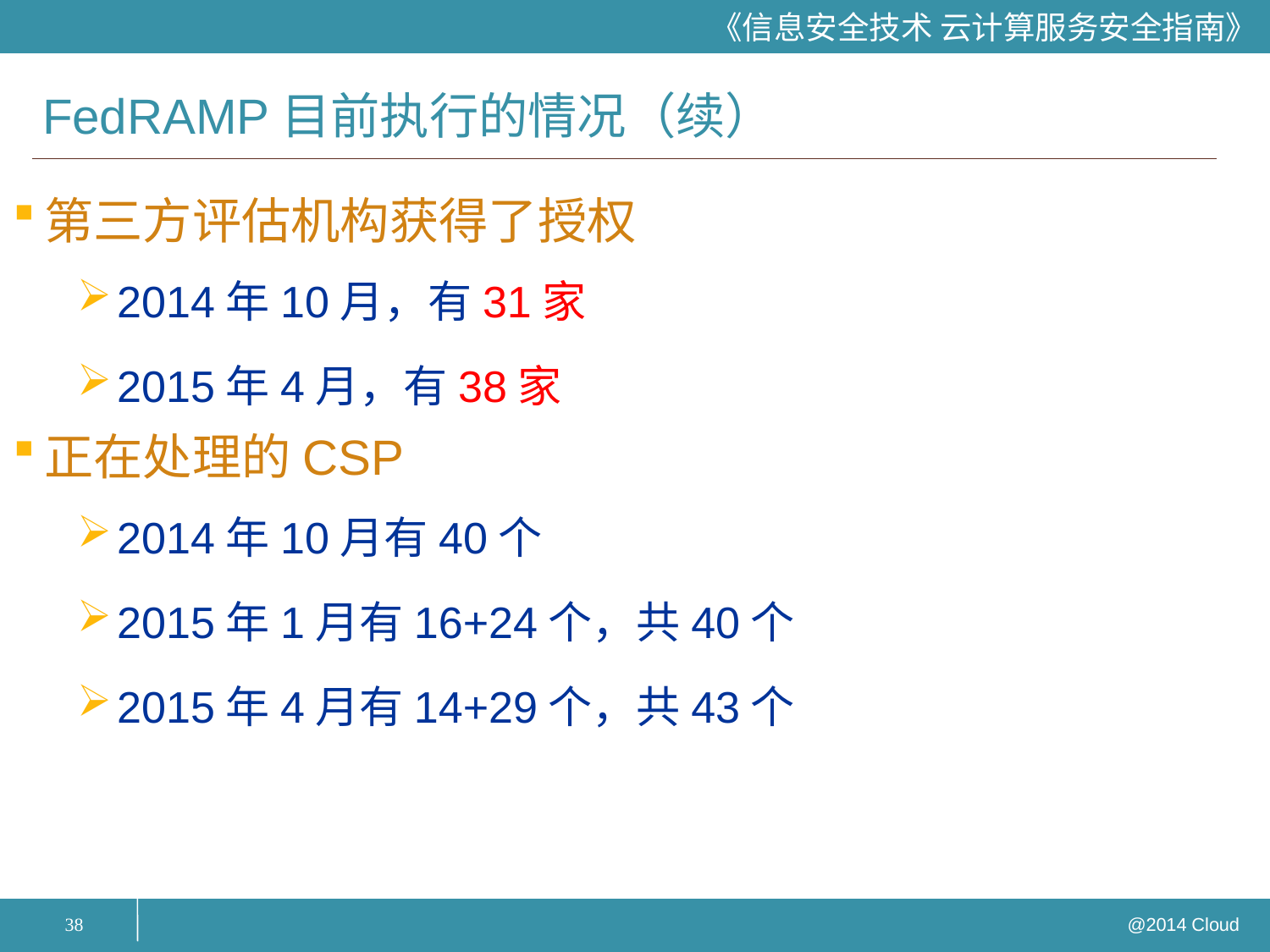

# FedRAMP目前执行的情况（续）
第三方评估机构获得了授权
2014年10月，有31家
2015年4月，有38家
正在处理的CSP
2014年10月有40个
2015年1月有16+24个，共40个
2015年4月有14+29个，共43个

38